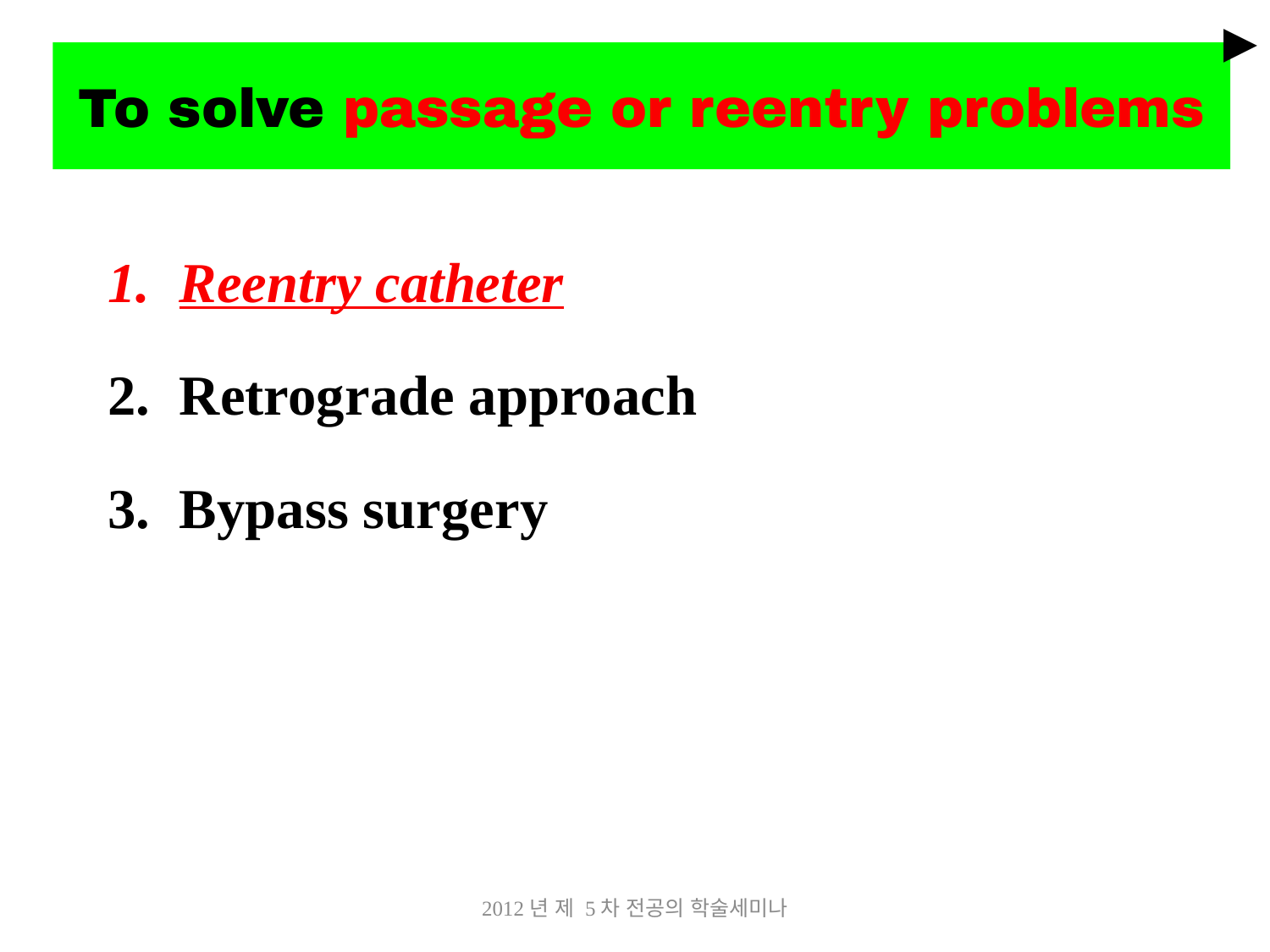

►
To solve passage or reentry problems
Reentry catheter
Retrograde approach
Bypass surgery

2012년 제 5차 전공의 학술세미나